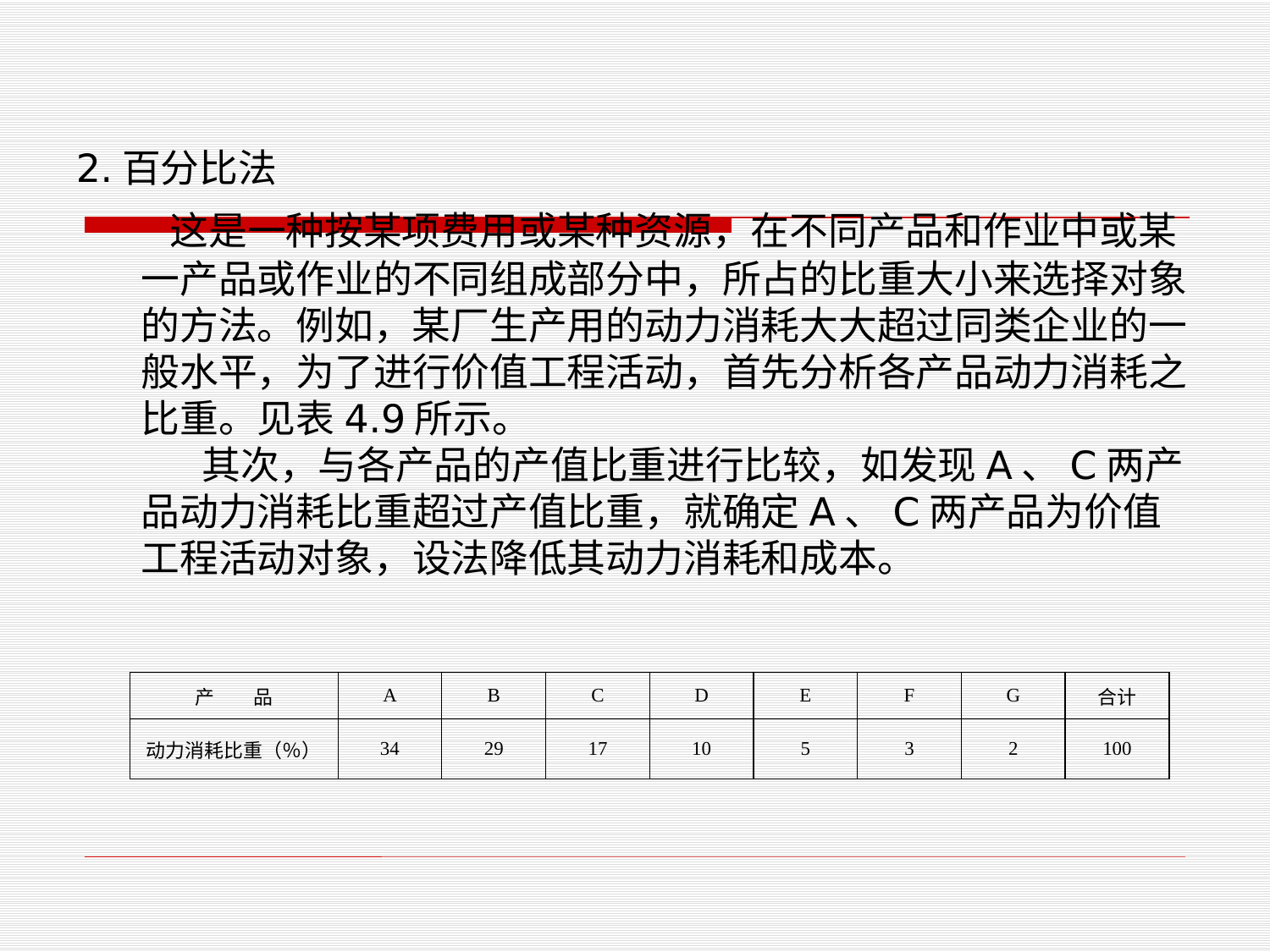

2.百分比法
        这是一种按某项费用或某种资源，在不同产品和作业中或某一产品或作业的不同组成部分中，所占的比重大小来选择对象的方法。例如，某厂生产用的动力消耗大大超过同类企业的一般水平，为了进行价值工程活动，首先分析各产品动力消耗之比重。见表4.9所示。
       其次，与各产品的产值比重进行比较，如发现A、C两产品动力消耗比重超过产值比重，就确定A、C两产品为价值工程活动对象，设法降低其动力消耗和成本。
| 产　　品 | A | B | C | D | E | F | G | 合计 |
| --- | --- | --- | --- | --- | --- | --- | --- | --- |
| 动力消耗比重（％） | 34 | 29 | 17 | 10 | 5 | 3 | 2 | 100 |